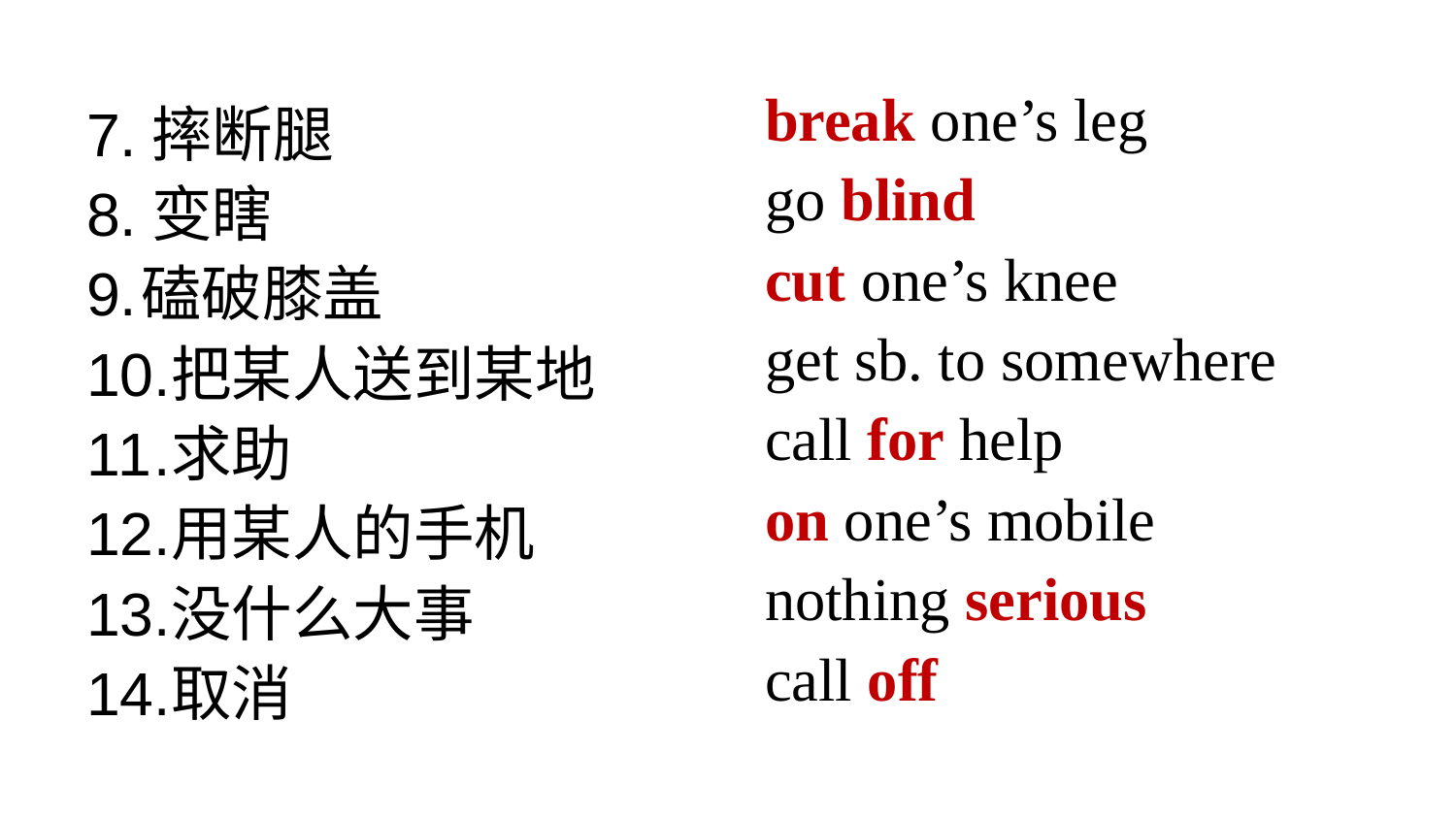

break one’s leg
go blind
cut one’s knee
get sb. to somewhere
call for help
on one’s mobile
nothing serious
call off
7.摔断腿
8.变瞎
磕破膝盖
把某人送到某地
求助
用某人的手机
没什么大事
取消